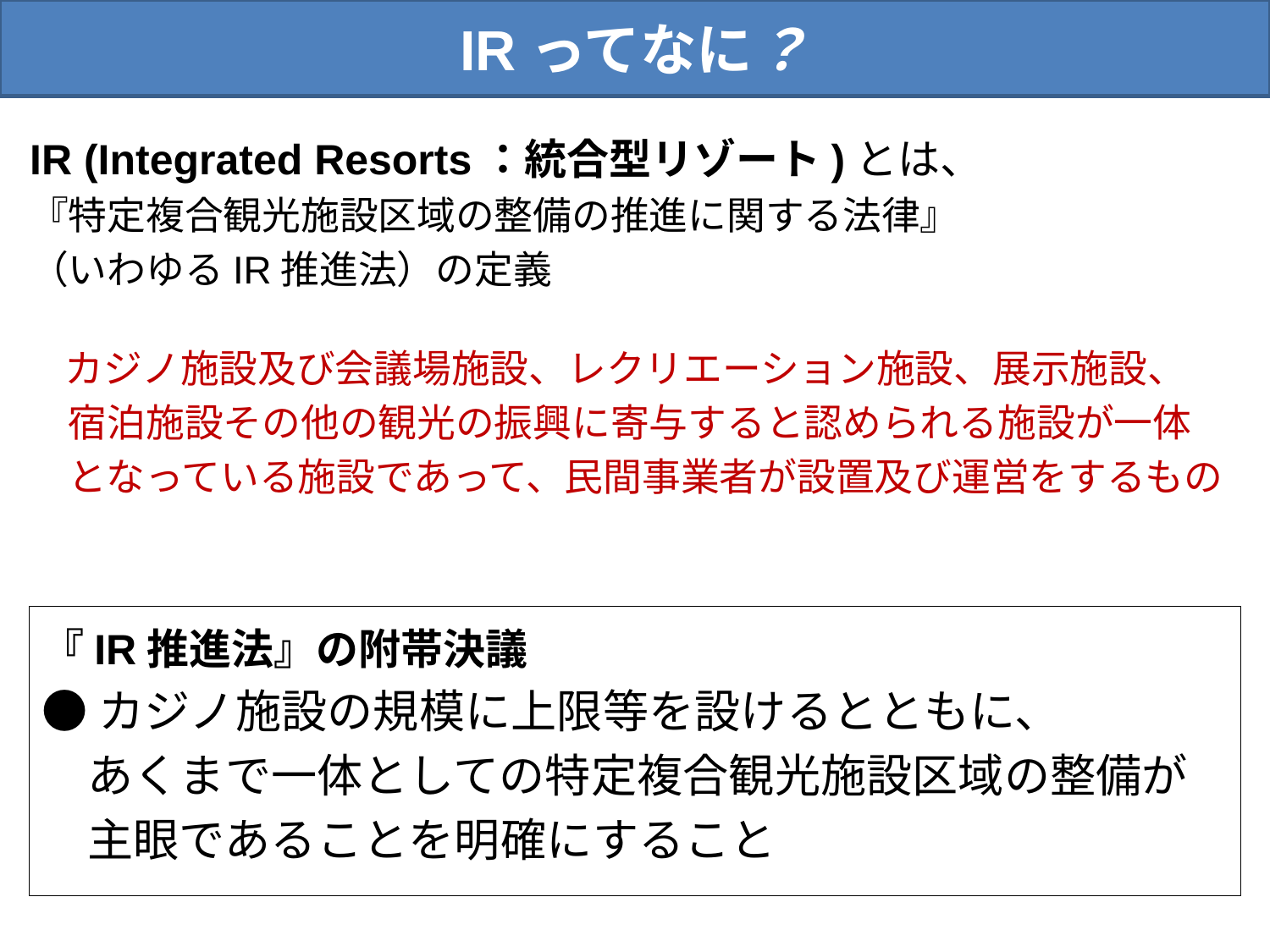

IRってなに？
IR (Integrated Resorts：統合型リゾート)とは、
『特定複合観光施設区域の整備の推進に関する法律』
（いわゆるIR推進法）の定義

　カジノ施設及び会議場施設、レクリエーション施設、展示施設、
　宿泊施設その他の観光の振興に寄与すると認められる施設が一体
　となっている施設であって、民間事業者が設置及び運営をするもの

『IR推進法』の附帯決議
●カジノ施設の規模に上限等を設けるとともに、
　あくまで一体としての特定複合観光施設区域の整備が
　主眼であることを明確にすること